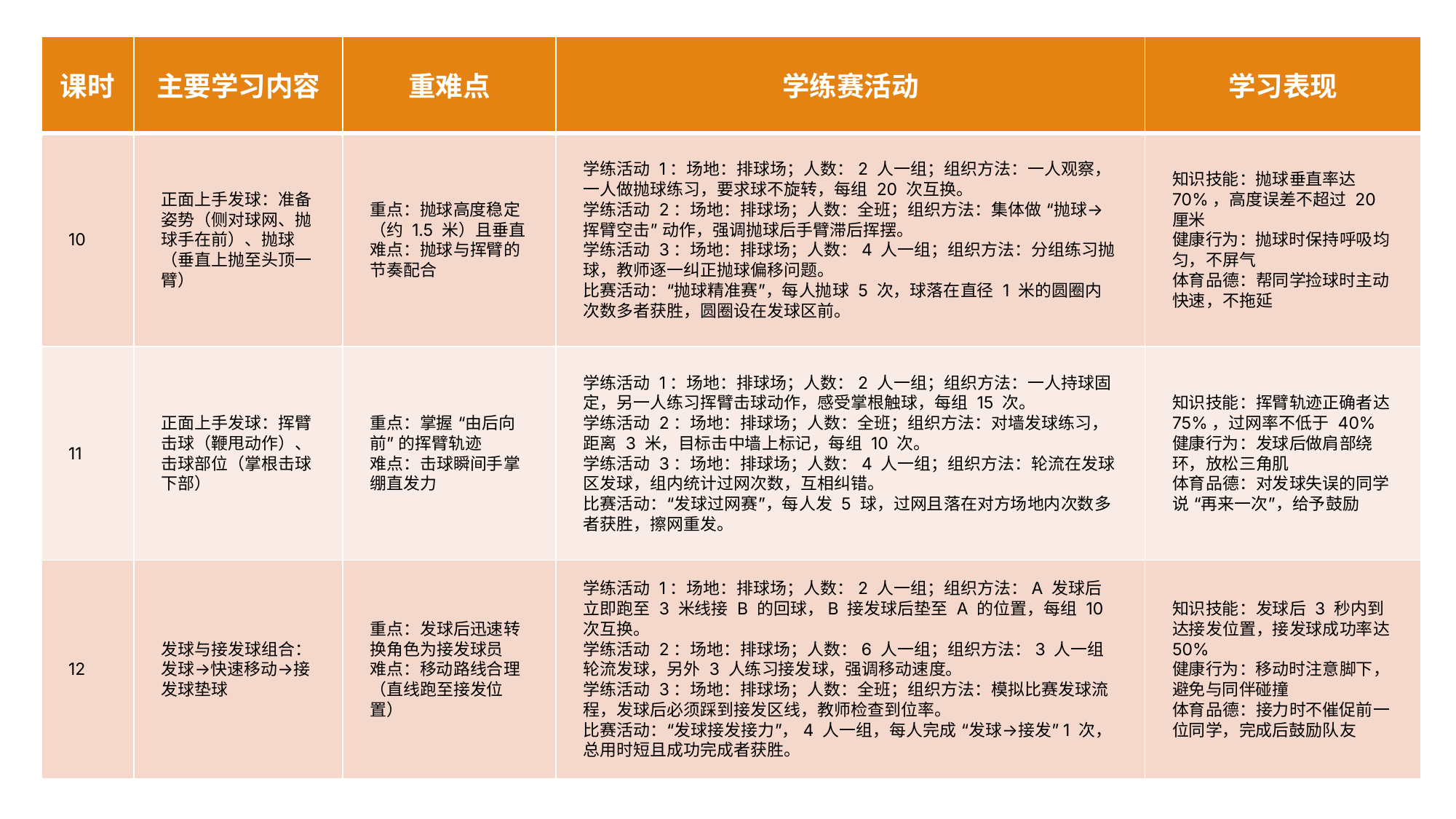

| 课时 | 主要学习内容 | 重难点 | 学练赛活动 | 学习表现 |
| --- | --- | --- | --- | --- |
| 10 | 正面上手发球：准备姿势（侧对球网、抛球手在前）、抛球（垂直上抛至头顶一臂） | 重点：抛球高度稳定（约 1.5 米）且垂直 难点：抛球与挥臂的节奏配合 | 学练活动 1：场地：排球场；人数：2 人一组；组织方法：一人观察，一人做抛球练习，要求球不旋转，每组 20 次互换。 学练活动 2：场地：排球场；人数：全班；组织方法：集体做 “抛球→挥臂空击” 动作，强调抛球后手臂滞后挥摆。 学练活动 3：场地：排球场；人数：4 人一组；组织方法：分组练习抛球，教师逐一纠正抛球偏移问题。 比赛活动：“抛球精准赛”，每人抛球 5 次，球落在直径 1 米的圆圈内次数多者获胜，圆圈设在发球区前。 | 知识技能：抛球垂直率达 70%，高度误差不超过 20 厘米 健康行为：抛球时保持呼吸均匀，不屏气 体育品德：帮同学捡球时主动快速，不拖延 |
| 11 | 正面上手发球：挥臂击球（鞭甩动作）、击球部位（掌根击球下部） | 重点：掌握 “由后向前” 的挥臂轨迹 难点：击球瞬间手掌绷直发力 | 学练活动 1：场地：排球场；人数：2 人一组；组织方法：一人持球固定，另一人练习挥臂击球动作，感受掌根触球，每组 15 次。 学练活动 2：场地：排球场；人数：全班；组织方法：对墙发球练习，距离 3 米，目标击中墙上标记，每组 10 次。 学练活动 3：场地：排球场；人数：4 人一组；组织方法：轮流在发球区发球，组内统计过网次数，互相纠错。 比赛活动：“发球过网赛”，每人发 5 球，过网且落在对方场地内次数多者获胜，擦网重发。 | 知识技能：挥臂轨迹正确者达 75%，过网率不低于 40% 健康行为：发球后做肩部绕环，放松三角肌 体育品德：对发球失误的同学说 “再来一次”，给予鼓励 |
| 12 | 发球与接发球组合：发球→快速移动→接发球垫球 | 重点：发球后迅速转换角色为接发球员 难点：移动路线合理（直线跑至接发位置） | 学练活动 1：场地：排球场；人数：2 人一组；组织方法：A 发球后立即跑至 3 米线接 B 的回球，B 接发球后垫至 A 的位置，每组 10 次互换。 学练活动 2：场地：排球场；人数：6 人一组；组织方法：3 人一组轮流发球，另外 3 人练习接发球，强调移动速度。 学练活动 3：场地：排球场；人数：全班；组织方法：模拟比赛发球流程，发球后必须踩到接发区线，教师检查到位率。 比赛活动：“发球接发接力”，4 人一组，每人完成 “发球→接发”1 次，总用时短且成功完成者获胜。 | 知识技能：发球后 3 秒内到达接发位置，接发球成功率达 50% 健康行为：移动时注意脚下，避免与同伴碰撞 体育品德：接力时不催促前一位同学，完成后鼓励队友 |